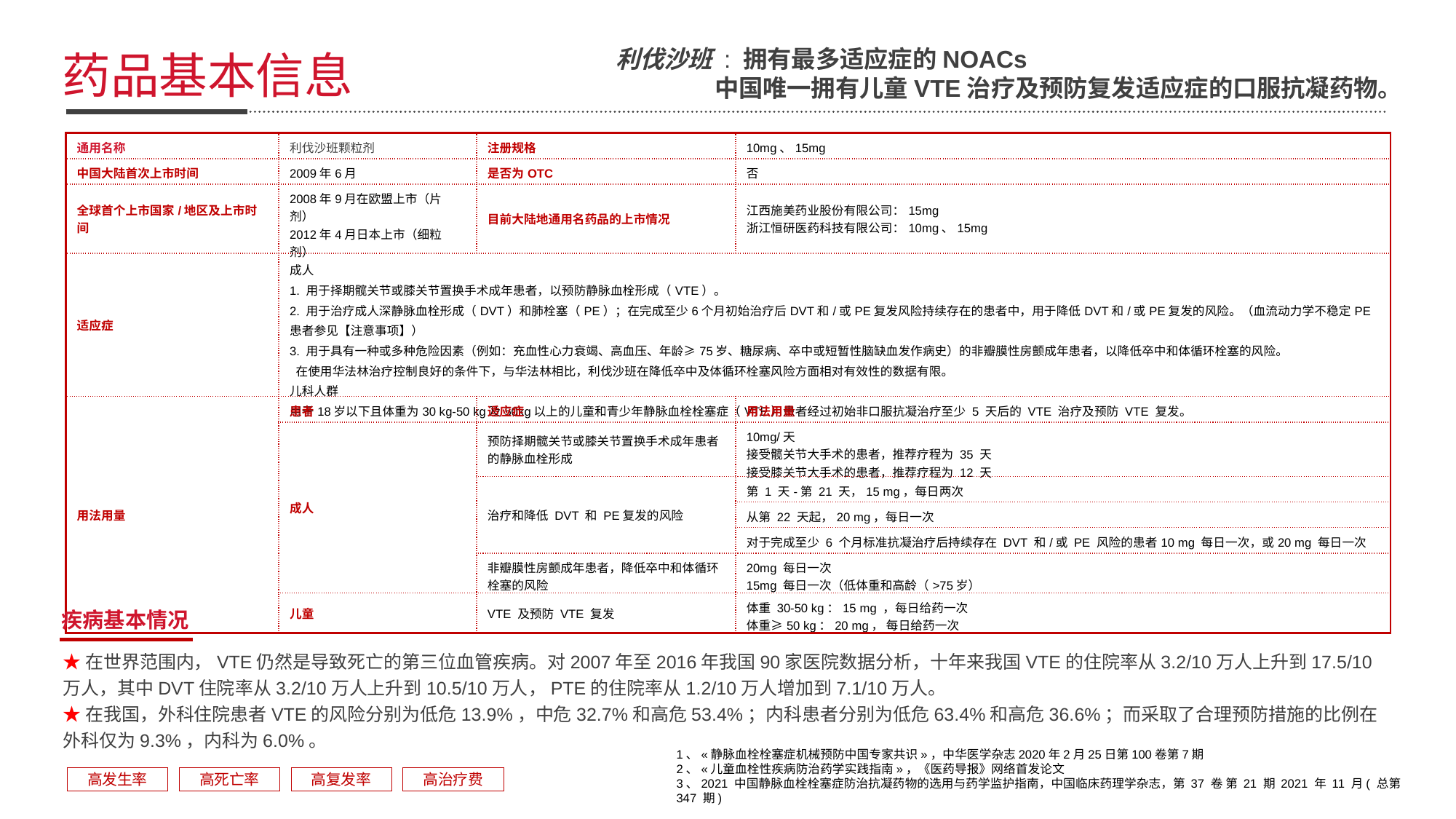

利伐沙班 : 拥有最多适应症的NOACs
                 中国唯一拥有儿童VTE治疗及预防复发适应症的口服抗凝药物。
药品基本信息
| 通用名称 | 利伐沙班颗粒剂 | 注册规格 | 10mg、15mg |
| --- | --- | --- | --- |
| 中国大陆首次上市时间 | 2009年6月 | 是否为OTC | 否 |
| 全球首个上市国家/地区及上市时间 | 2008年9月在欧盟上市（片剂） 2012年4月日本上市（细粒剂） | 目前大陆地通用名药品的上市情况 | 江西施美药业股份有限公司：15mg 浙江恒研医药科技有限公司：10mg、15mg |
| 适应症 | 成人 1. 用于择期髋关节或膝关节置换手术成年患者，以预防静脉血栓形成（VTE）。 2. 用于治疗成人深静脉血栓形成（DVT）和肺栓塞（PE）；在完成至少6个月初始治疗后DVT和/或PE复发风险持续存在的患者中，用于降低DVT和/或PE复发的风险。（血流动力学不稳定PE患者参见【注意事项】） 3. 用于具有一种或多种危险因素（例如：充血性心力衰竭、高血压、年龄≥75岁、糖尿病、卒中或短暂性脑缺血发作病史）的非瓣膜性房颤成年患者，以降低卒中和体循环栓塞的风险。 在使用华法林治疗控制良好的条件下，与华法林相比，利伐沙班在降低卒中及体循环栓塞风险方面相对有效性的数据有限。 儿科人群 用于18岁以下且体重为30 kg-50 kg及50kg以上的儿童和青少年静脉血栓栓塞症（VTE）患者经过初始非口服抗凝治疗至少 5 天后的 VTE 治疗及预防 VTE 复发。 |  |  |
| 用法用量 | 患者 | 适应症 | 用法用量 |
|  | 成人 | 预防择期髋关节或膝关节置换手术成年患者的静脉血栓形成 | 10mg/天 接受髋关节大手术的患者，推荐疗程为 35 天 接受膝关节大手术的患者，推荐疗程为 12 天 |
|  |  | 治疗和降低 DVT 和 PE复发的风险 | 第 1 天-第 21 天，15 mg，每日两次 |
|  |  |  | 从第 22 天起，20 mg，每日一次 |
|  |  |  | 对于完成至少 6 个月标准抗凝治疗后持续存在 DVT 和/或 PE 风险的患者10 mg 每日一次，或20 mg 每日一次 |
|  |  | 非瓣膜性房颤成年患者，降低卒中和体循环栓塞的风险 | 20mg 每日一次 15mg 每日一次（低体重和高龄（>75岁） |
|  | 儿童 | VTE 及预防 VTE 复发 | 体重 30-50 kg：15 mg ，每日给药一次 体重≥50 kg：20 mg， 每日给药一次 |
疾病基本情况
★在世界范围内，VTE仍然是导致死亡的第三位血管疾病。对2007年至2016年我国90家医院数据分析，十年来我国VTE的住院率从3.2/10万人上升到17.5/10万人，其中DVT住院率从3.2/10万人上升到10.5/10万人，PTE的住院率从1.2/10万人增加到7.1/10万人。
★在我国，外科住院患者VTE的风险分别为低危13.9%，中危32.7%和高危53.4%；内科患者分别为低危63.4%和高危36.6%；而采取了合理预防措施的比例在外科仅为9.3%，内科为6.0%。
1、«静脉血栓栓塞症机械预防中国专家共识»，中华医学杂志2020年2月25日第100卷第7期
2、«儿童血栓性疾病防治药学实践指南»，《医药导报》网络首发论文
3、2021 中国静脉血栓栓塞症防治抗凝药物的选用与药学监护指南，中国临床药理学杂志，第 37 卷 第 21 期 2021 年 11 月( 总第 347 期)
高发生率
高死亡率
高复发率
高治疗费